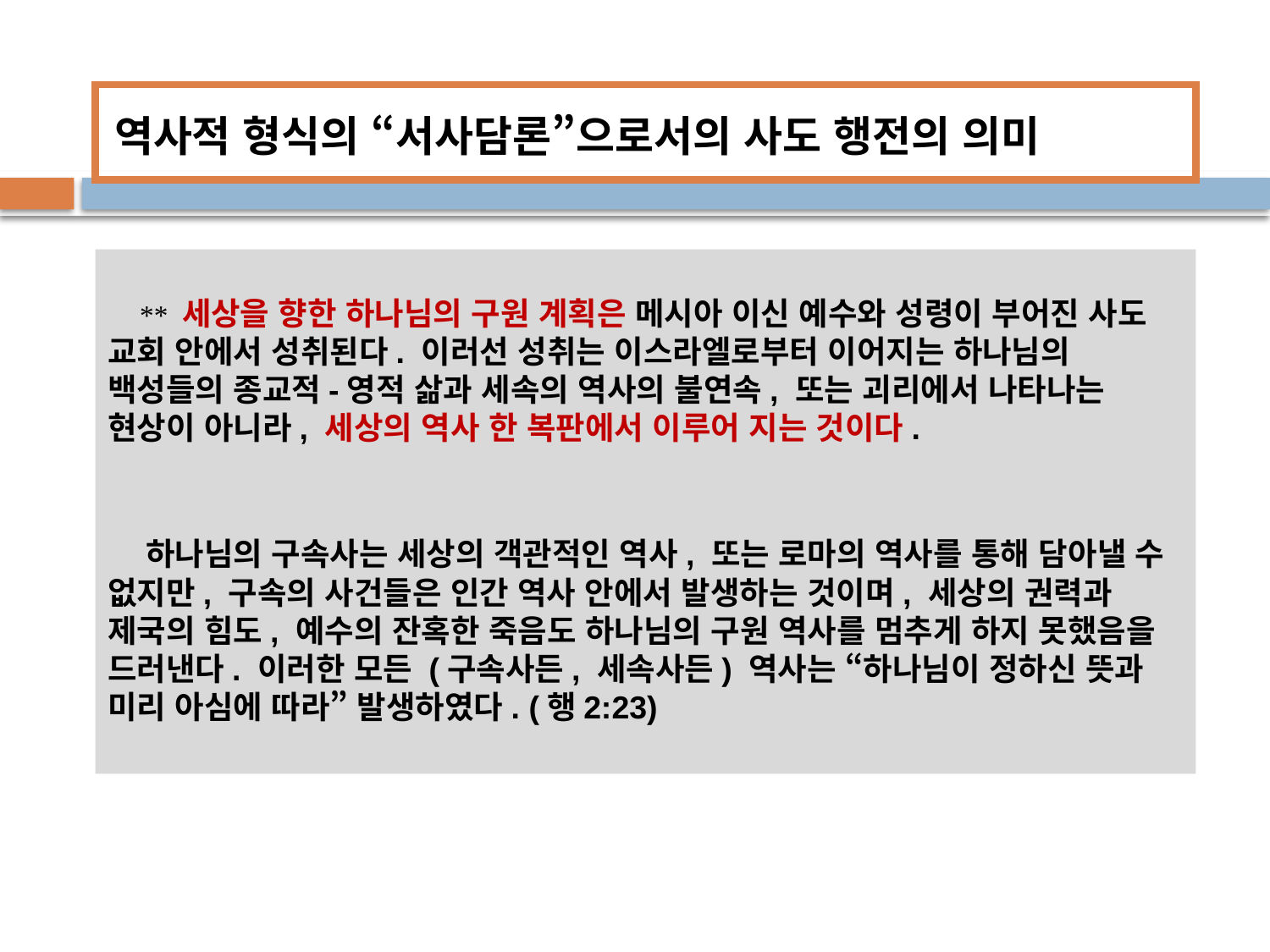

역사적 형식의 “서사담론”으로서의 사도 행전의 의미

    ** 세상을 향한 하나님의 구원 계획은 메시아 이신 예수와 성령이 부어진 사도 교회 안에서 성취된다. 이러선 성취는 이스라엘로부터 이어지는 하나님의 백성들의 종교적-영적 삶과 세속의 역사의 불연속, 또는 괴리에서 나타나는 현상이 아니라, 세상의 역사 한 복판에서 이루어 지는 것이다.

   하나님의 구속사는 세상의 객관적인 역사, 또는 로마의 역사를 통해 담아낼 수 없지만, 구속의 사건들은 인간 역사 안에서 발생하는 것이며, 세상의 권력과 제국의 힘도, 예수의 잔혹한 죽음도 하나님의 구원 역사를 멈추게 하지 못했음을 드러낸다. 이러한 모든 (구속사든, 세속사든) 역사는 “하나님이 정하신 뜻과 미리 아심에 따라” 발생하였다. (행2:23)